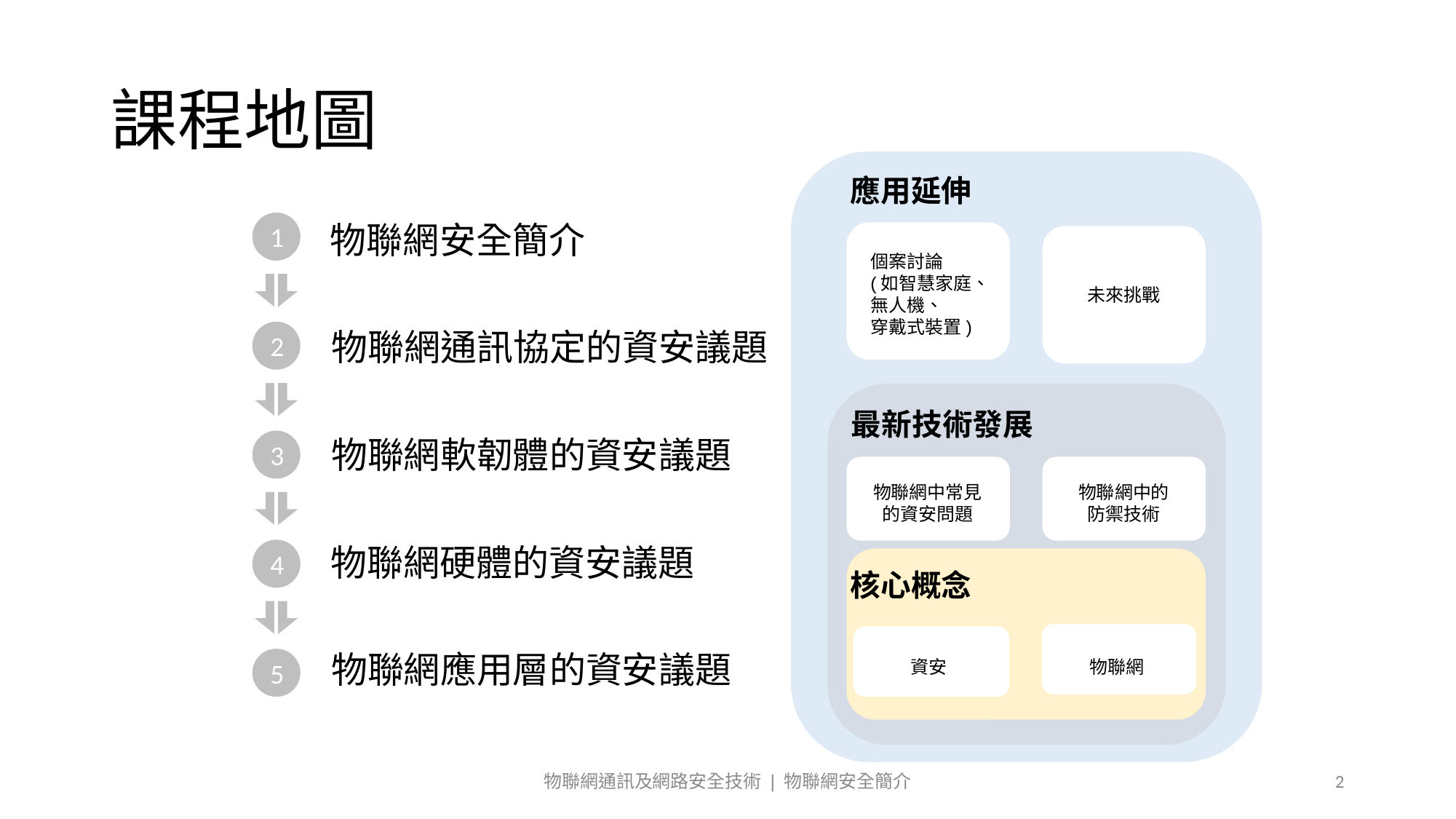

# 課程地圖

應用延伸
物聯網安全簡介
1

個案討論
(如智慧家庭、
無人機、
穿戴式裝置)

未來挑戰
物聯網通訊協定的資安議題
2

最新技術發展
物聯網軟韌體的資安議題
3

物聯網中常見的資安問題
物聯網中的
防禦技術

物聯網硬體的資安議題
4

核心概念

物聯網應用層的資安議題
5
物聯網
資安
物聯網通訊及網路安全技術 | 物聯網安全簡介
2